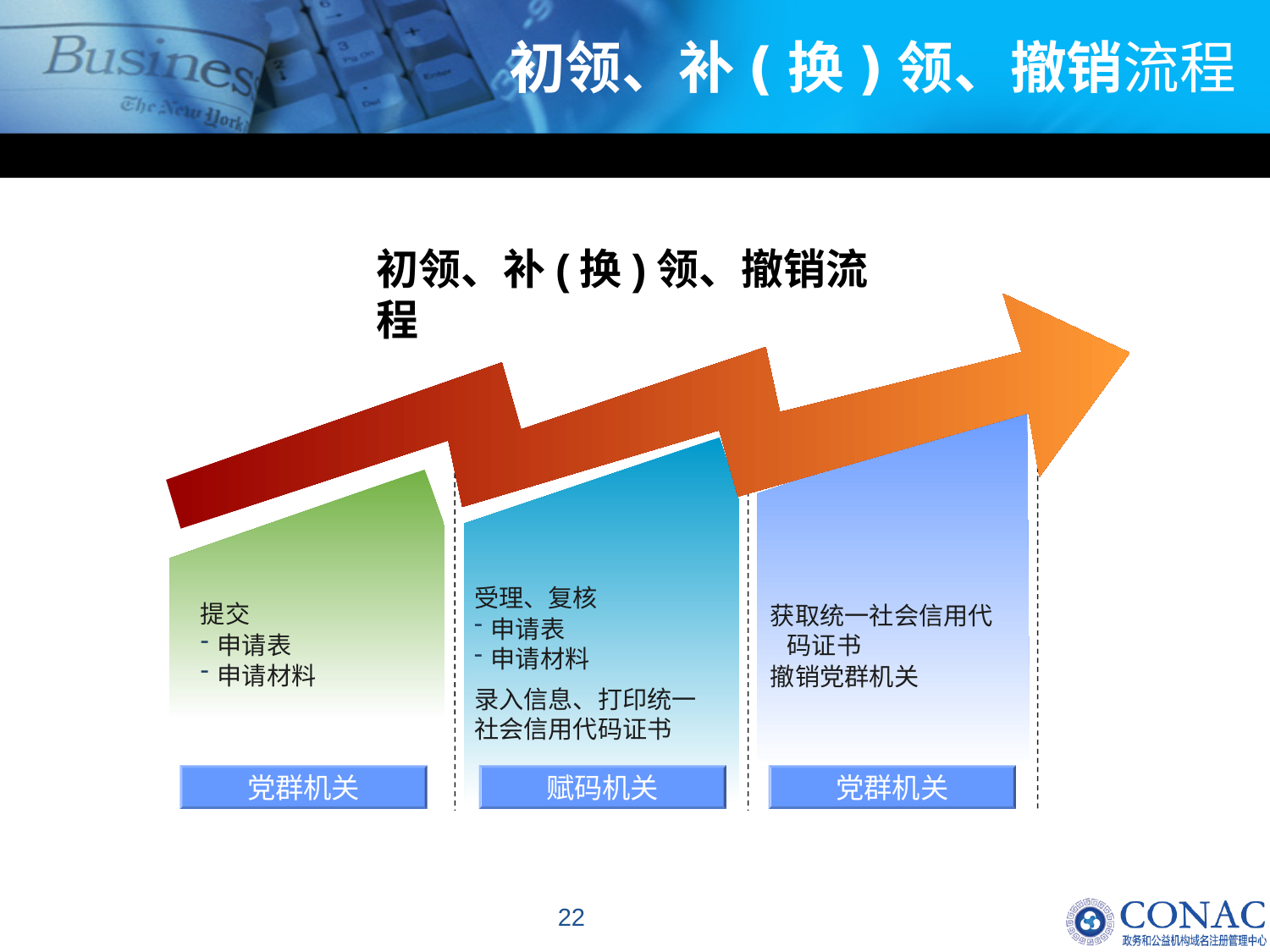

# 初领、补(换)领、撤销流程

初领、补(换)领、撤销流程

受理、复核
申请表
申请材料
录入信息、打印统一社会信用代码证书
提交
申请表
申请材料

获取统一社会信用代码证书
撤销党群机关

党群机关
赋码机关
党群机关
22